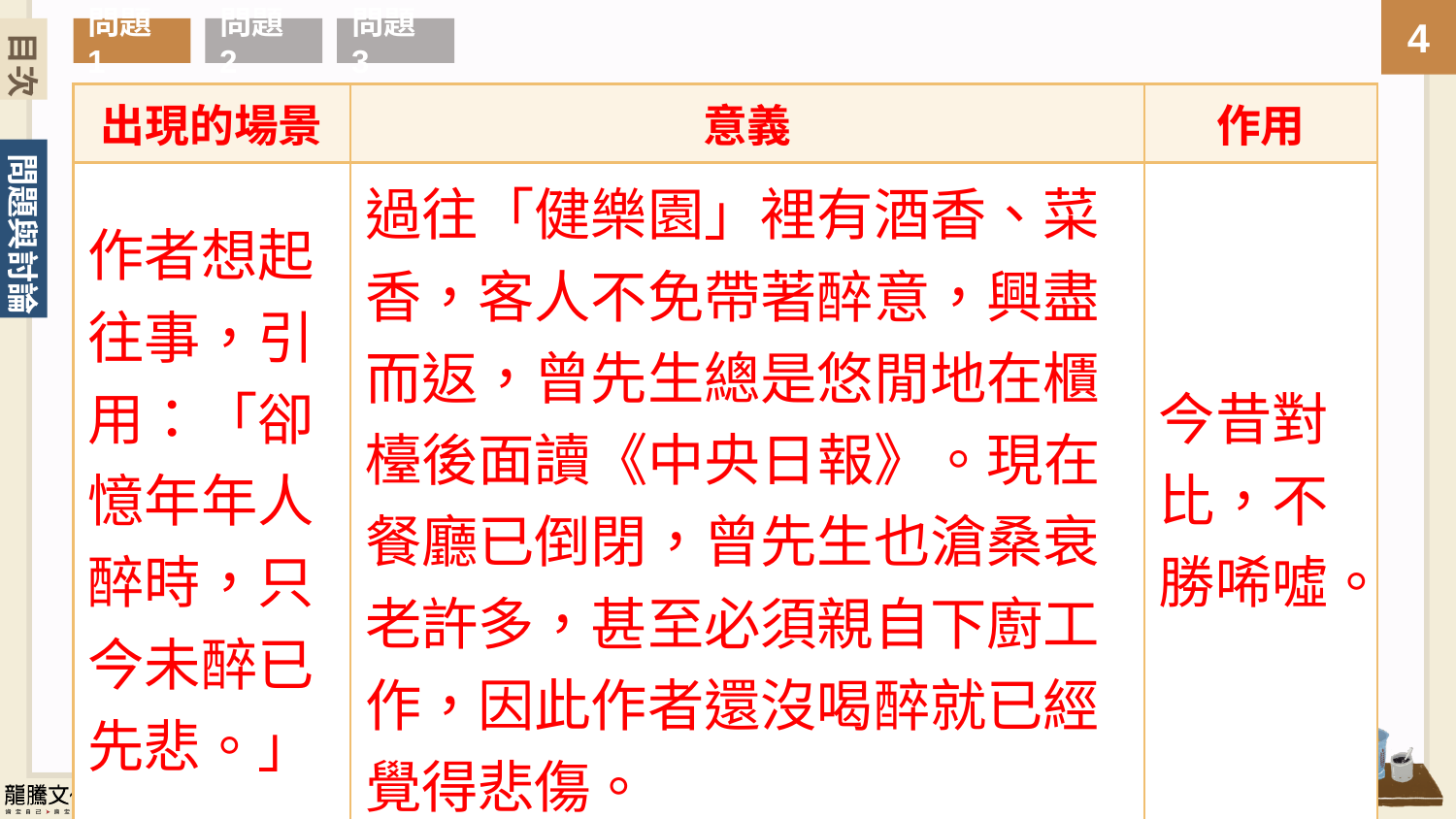

目次
問題1
問題2
問題3
| 出現的場景 | 意義 | 作用 |
| --- | --- | --- |
| 作者想起往事，引用：「卻憶年年人醉時，只今未醉已先悲。」 | 過往「健樂園」裡有酒香、菜香，客人不免帶著醉意，興盡而返，曾先生總是悠閒地在櫃檯後面讀《中央日報》。現在餐廳已倒閉，曾先生也滄桑衰老許多，甚至必須親自下廚工作，因此作者還沒喝醉就已經覺得悲傷。 | 今昔對比，不勝唏噓。 |